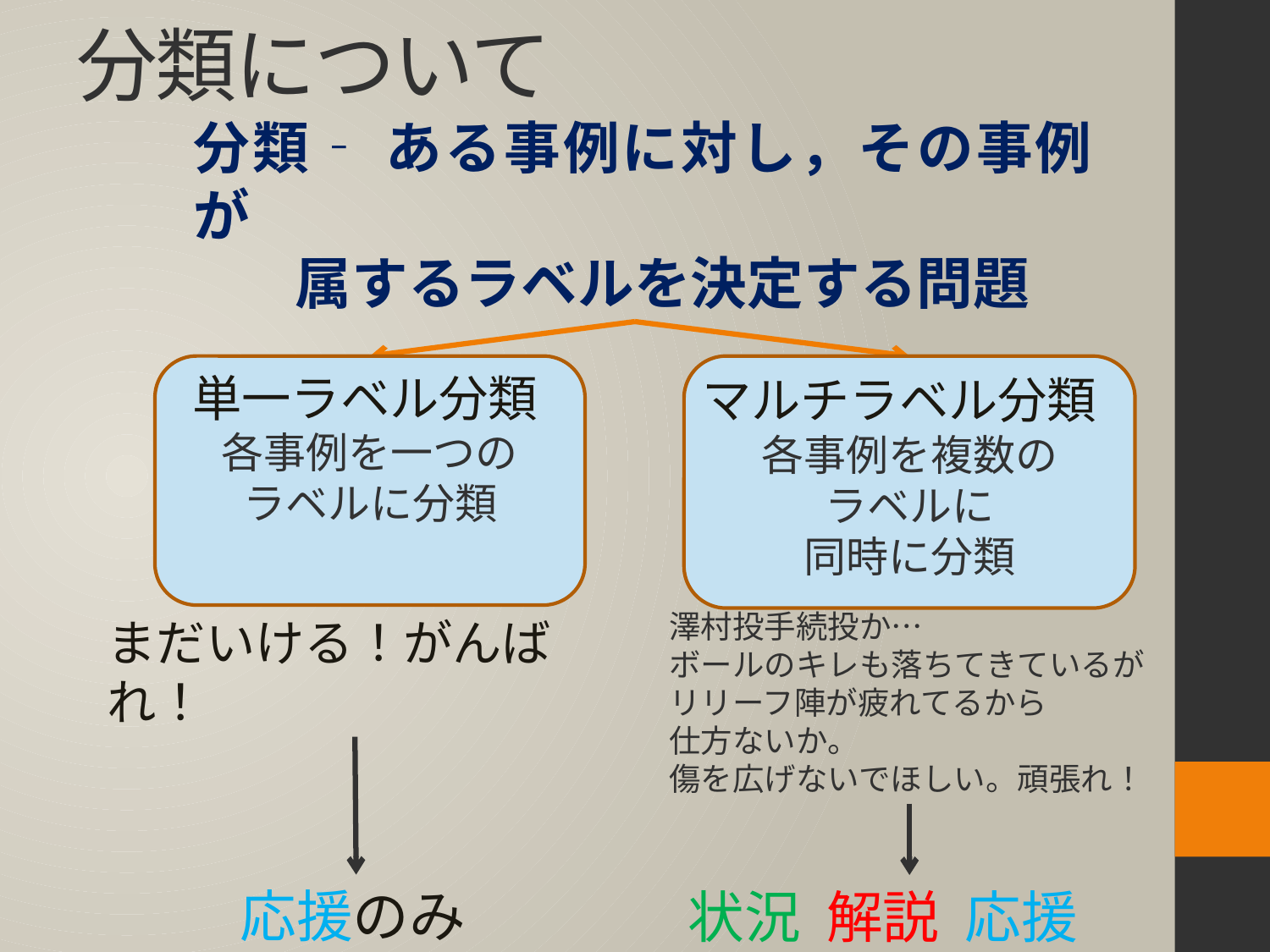

# 分類について

分類‐ ある事例に対し，その事例が
  属するラベルを決定する問題

単一ラベル分類
各事例を一つの
ラベルに分類
マルチラベル分類
各事例を複数の
ラベルに
同時に分類
澤村投手続投か…
ボールのキレも落ちてきているが
リリーフ陣が疲れてるから
仕方ないか。
傷を広げないでほしい。頑張れ！
まだいける！がんばれ！
応援のみ
状況  解説  応援